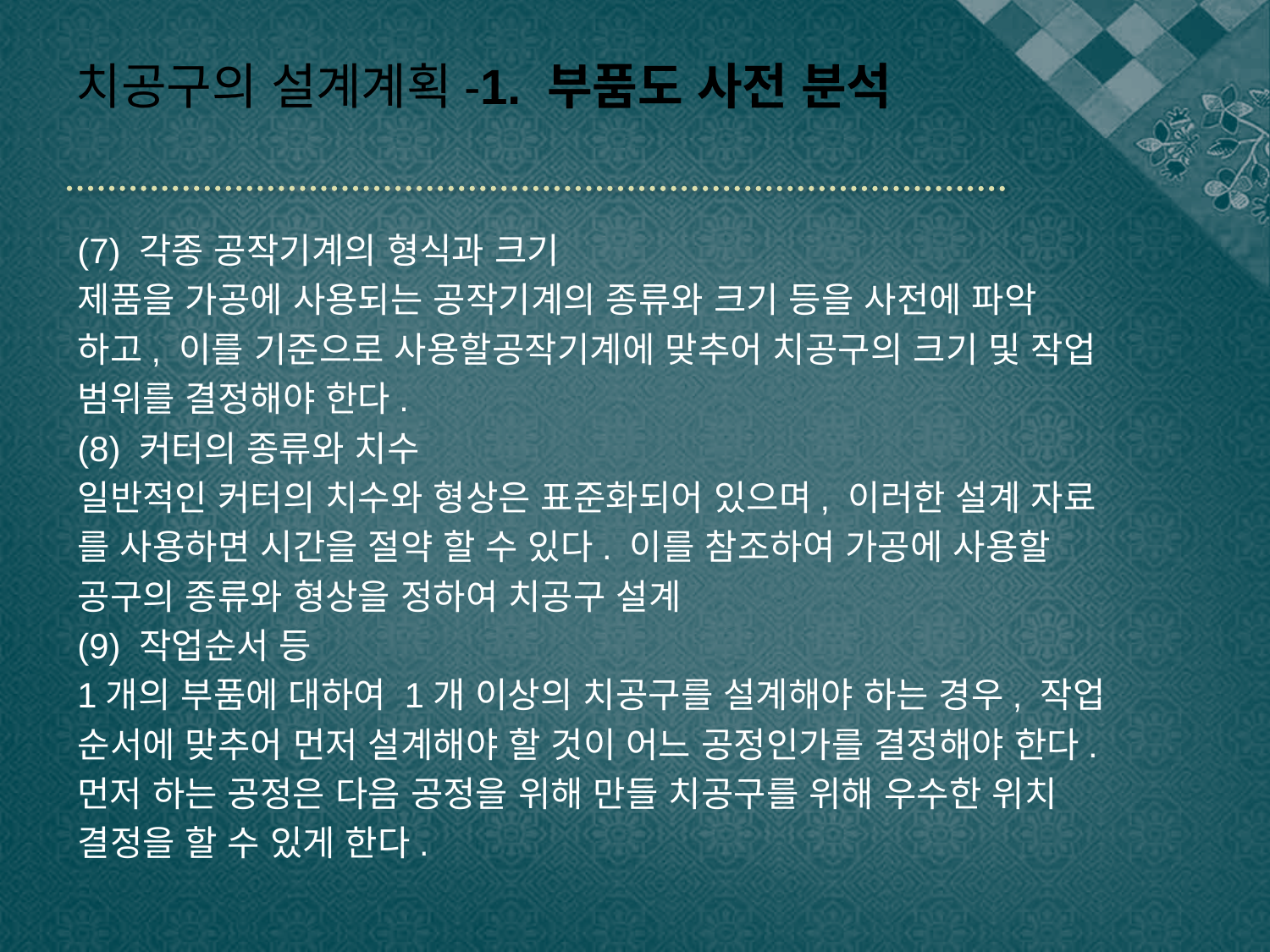

# 치공구의 설계계획-1. 부품도 사전 분석
(7) 각종 공작기계의 형식과 크기
제품을 가공에 사용되는 공작기계의 종류와 크기 등을 사전에 파악
하고, 이를 기준으로 사용할공작기계에 맞추어 치공구의 크기 및 작업
범위를 결정해야 한다.
(8) 커터의 종류와 치수
일반적인 커터의 치수와 형상은 표준화되어 있으며, 이러한 설계 자료
를 사용하면 시간을 절약 할 수 있다. 이를 참조하여 가공에 사용할
공구의 종류와 형상을 정하여 치공구 설계
(9) 작업순서 등
1개의 부품에 대하여 1개 이상의 치공구를 설계해야 하는 경우, 작업
순서에 맞추어 먼저 설계해야 할 것이 어느 공정인가를 결정해야 한다.
먼저 하는 공정은 다음 공정을 위해 만들 치공구를 위해 우수한 위치
결정을 할 수 있게 한다.